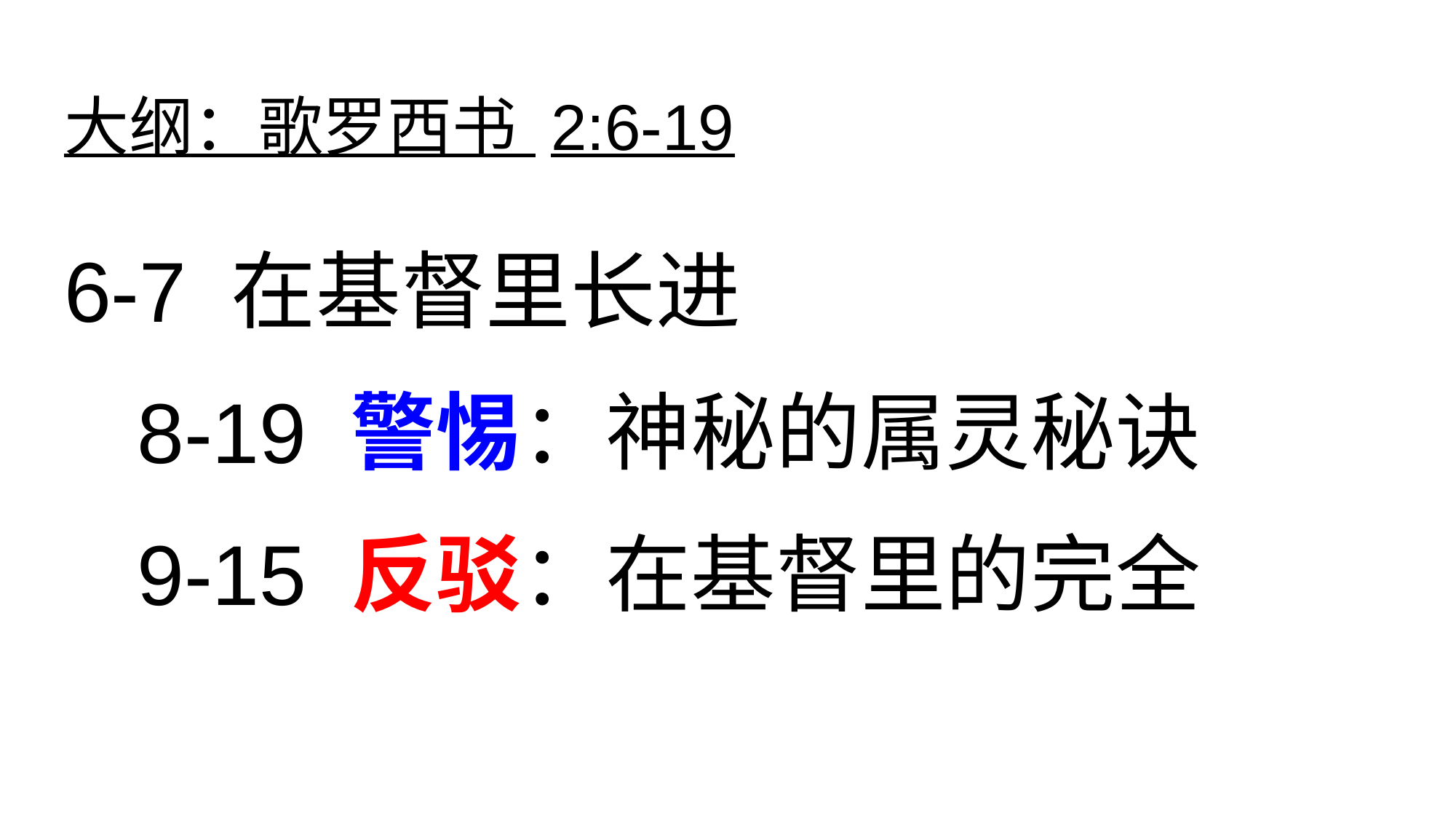

# 大纲：歌罗西书 2:6-19
6-7 在基督里长进
8-19 警惕：神秘的属灵秘诀
9-15 反驳：在基督里的完全